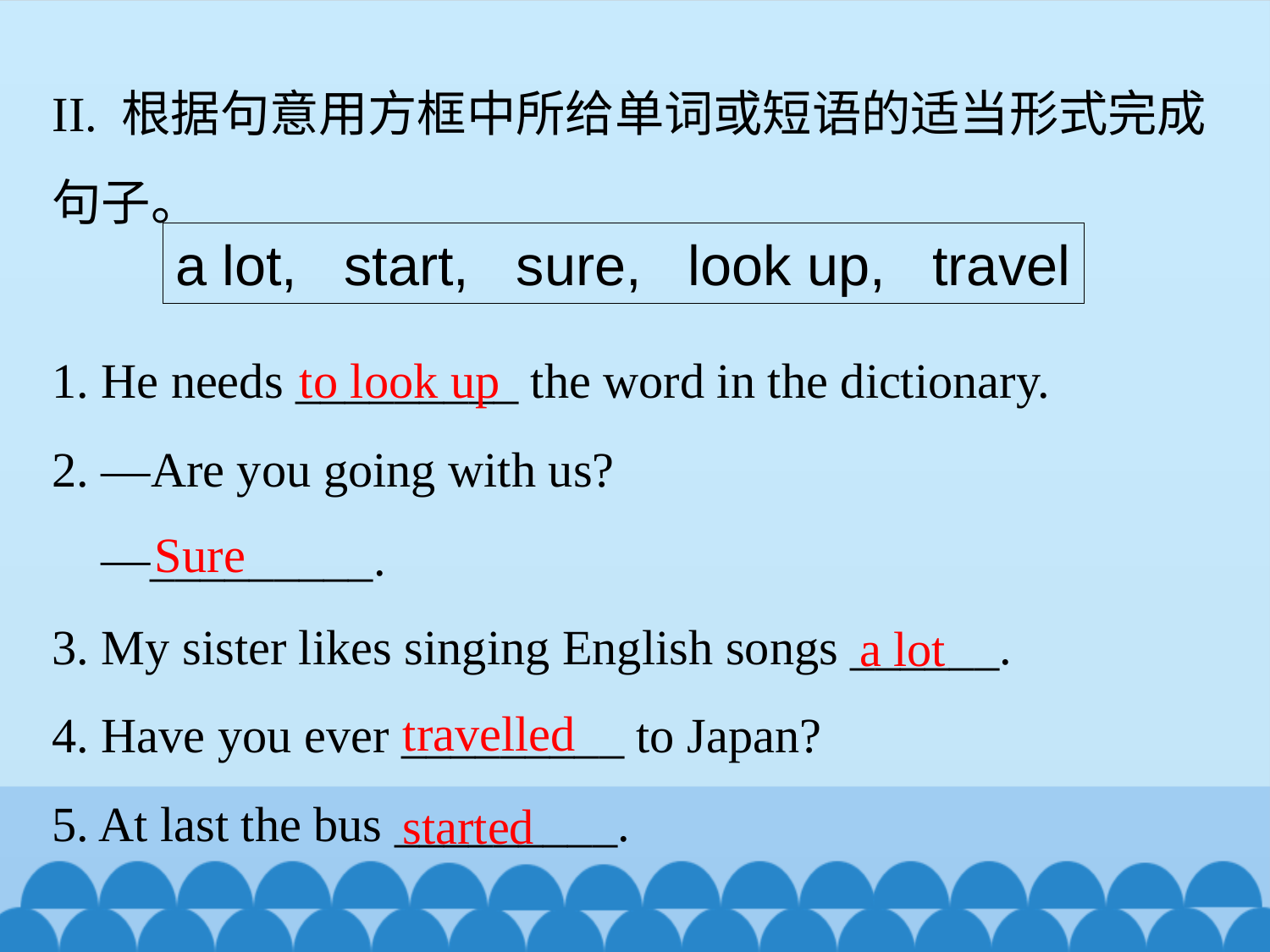

II. 根据句意用方框中所给单词或短语的适当形式完成句子。

1. He needs _________ the word in the dictionary.
2. —Are you going with us?
    —_________.
3. My sister likes singing English songs ______.
4. Have you ever _________ to Japan?
5. At last the bus _________.
a lot,   start,   sure,   look up,   travel
 to look up
Sure
a lot
travelled
started